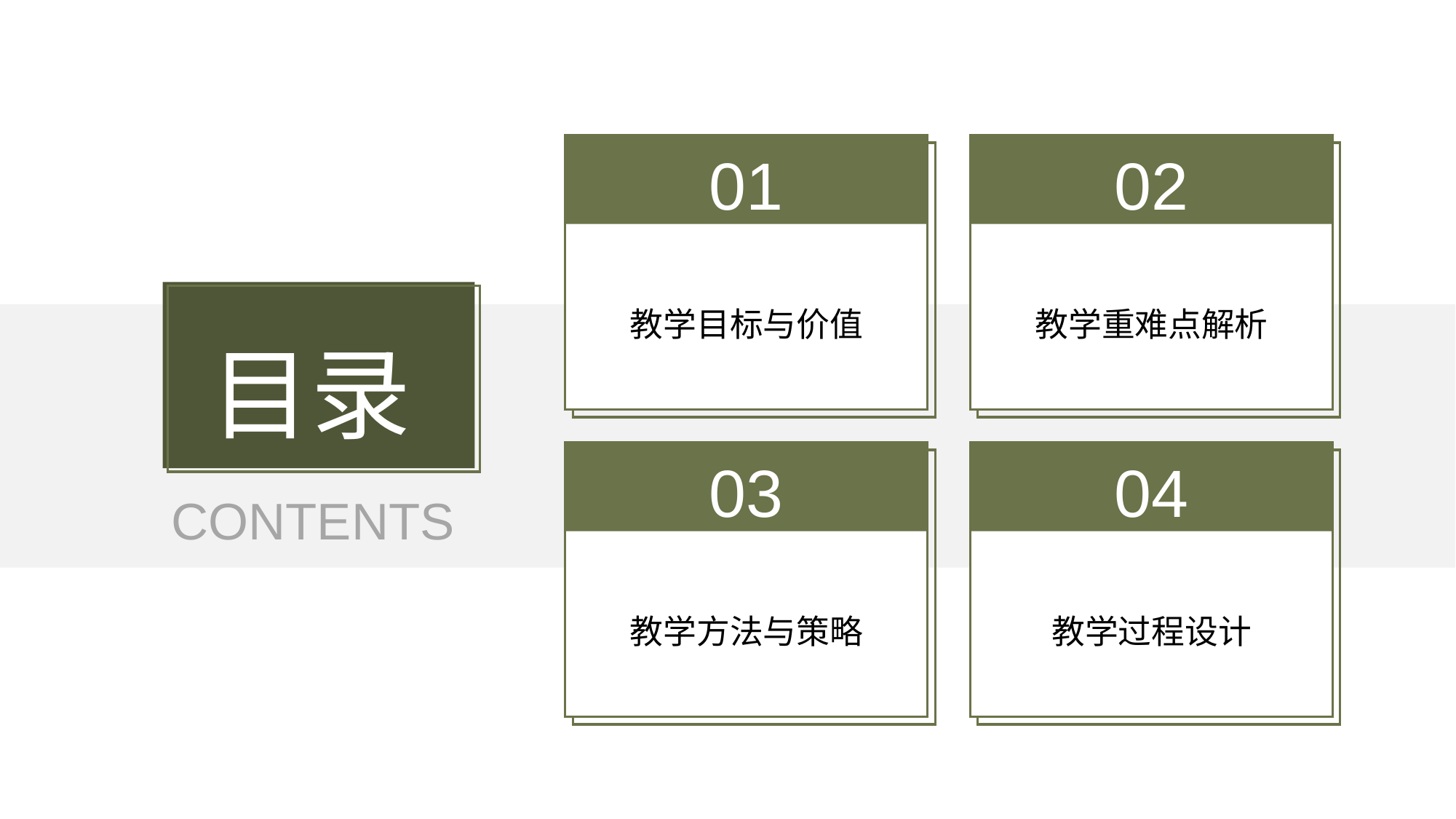

01
02

教学目标与价值
教学重难点解析

目录

03
04

CONTENTS
教学方法与策略
教学过程设计